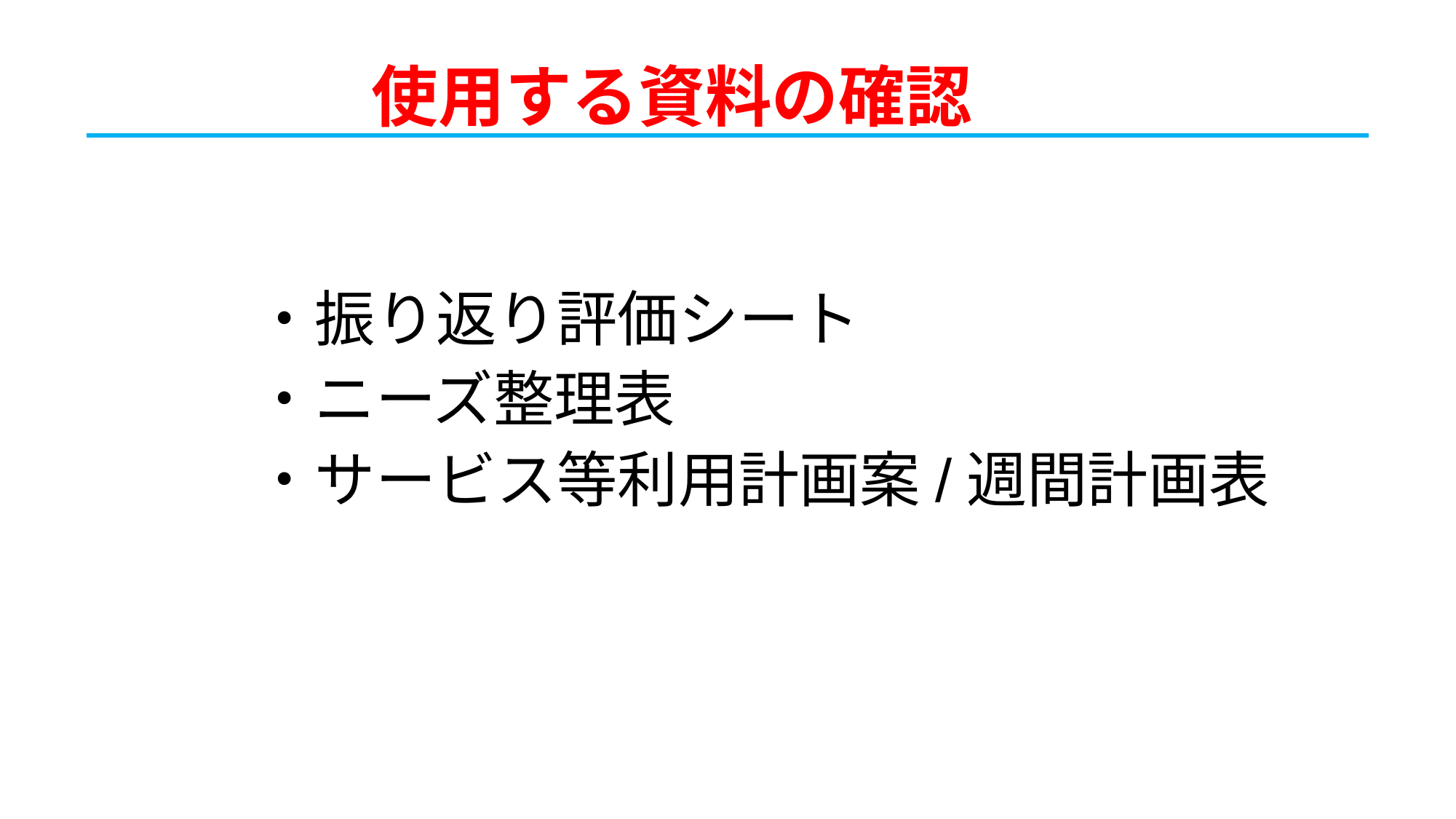

# 使用する資料の確認
・振り返り評価シート
・ニーズ整理表
・サービス等利用計画案/週間計画表